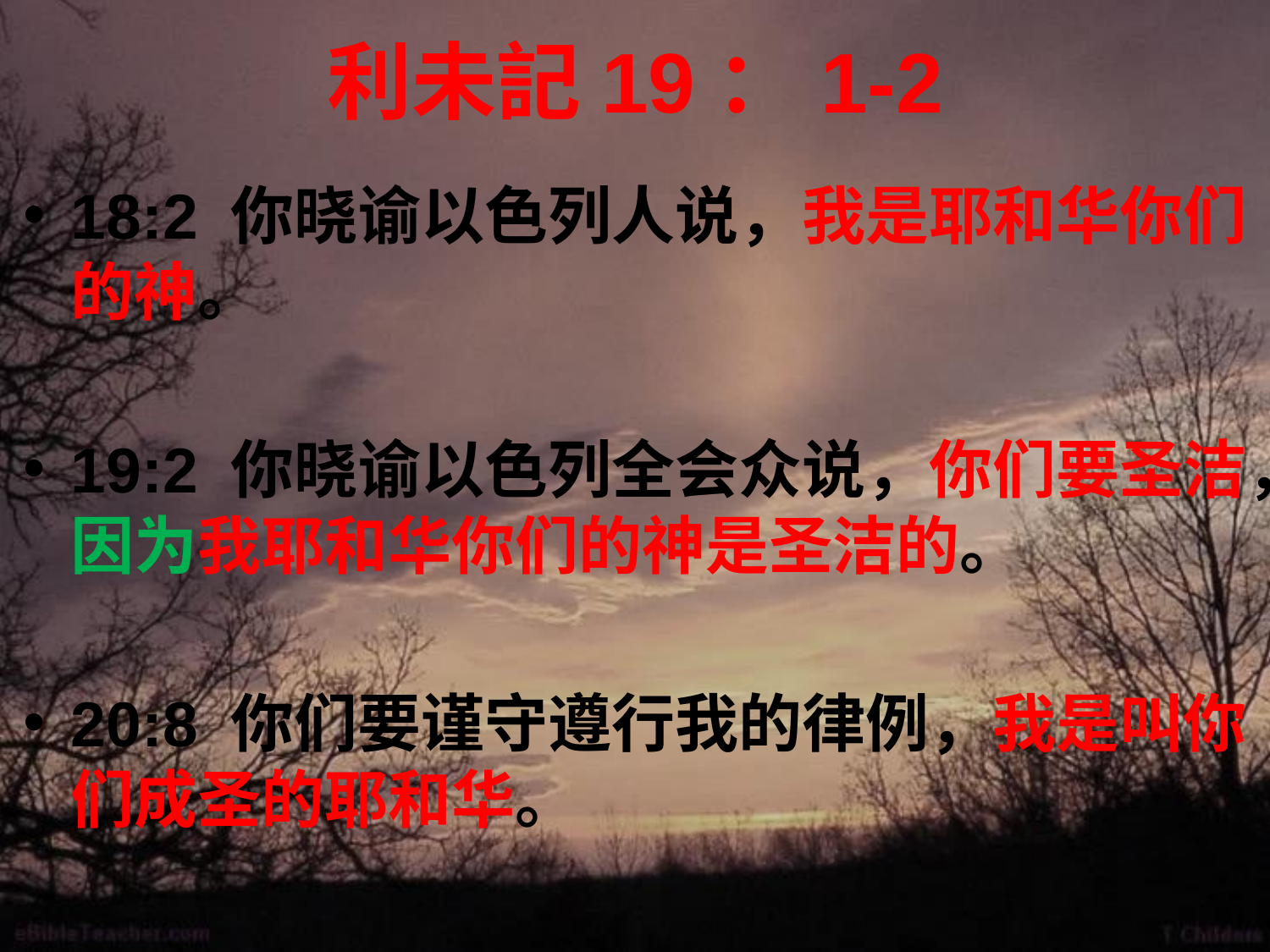

# 利未記19：1-2
18:2 你晓谕以色列人说，我是耶和华你们的神。

19:2 你晓谕以色列全会众说，你们要圣洁，因为我耶和华你们的神是圣洁的。

20:8 你们要谨守遵行我的律例，我是叫你们成圣的耶和华。